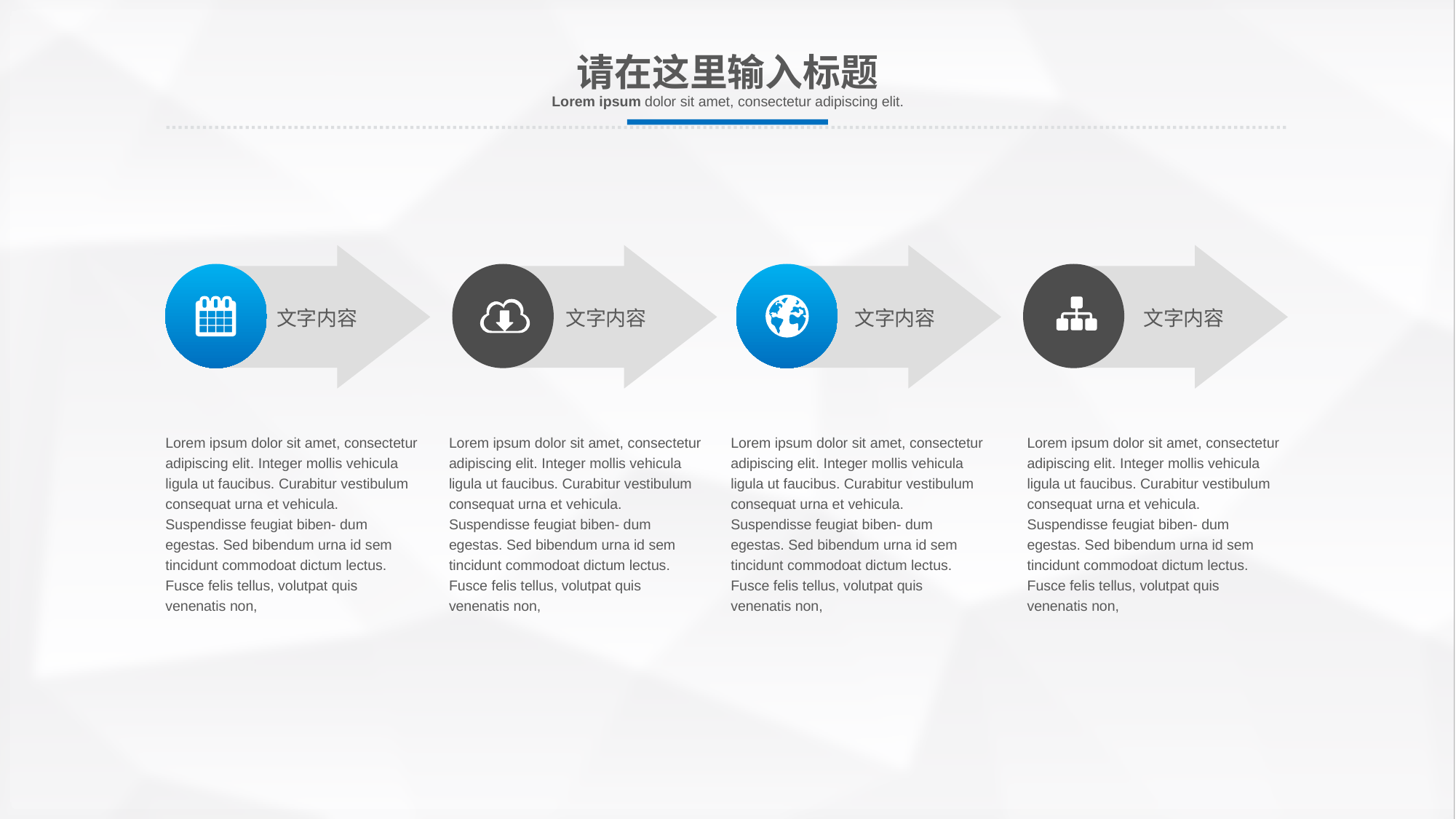

请在这里输入标题
Lorem ipsum dolor sit amet, consectetur adipiscing elit.

文字内容
文字内容
文字内容
文字内容
Lorem ipsum dolor sit amet, consectetur adipiscing elit. Integer mollis vehicula ligula ut faucibus. Curabitur vestibulum consequat urna et vehicula. Suspendisse feugiat biben- dum egestas. Sed bibendum urna id sem tincidunt commodoat dictum lectus. Fusce felis tellus, volutpat quis venenatis non,
Lorem ipsum dolor sit amet, consectetur adipiscing elit. Integer mollis vehicula ligula ut faucibus. Curabitur vestibulum consequat urna et vehicula. Suspendisse feugiat biben- dum egestas. Sed bibendum urna id sem tincidunt commodoat dictum lectus. Fusce felis tellus, volutpat quis venenatis non,
Lorem ipsum dolor sit amet, consectetur adipiscing elit. Integer mollis vehicula ligula ut faucibus. Curabitur vestibulum consequat urna et vehicula. Suspendisse feugiat biben- dum egestas. Sed bibendum urna id sem tincidunt commodoat dictum lectus. Fusce felis tellus, volutpat quis venenatis non,
Lorem ipsum dolor sit amet, consectetur adipiscing elit. Integer mollis vehicula ligula ut faucibus. Curabitur vestibulum consequat urna et vehicula. Suspendisse feugiat biben- dum egestas. Sed bibendum urna id sem tincidunt commodoat dictum lectus. Fusce felis tellus, volutpat quis venenatis non,